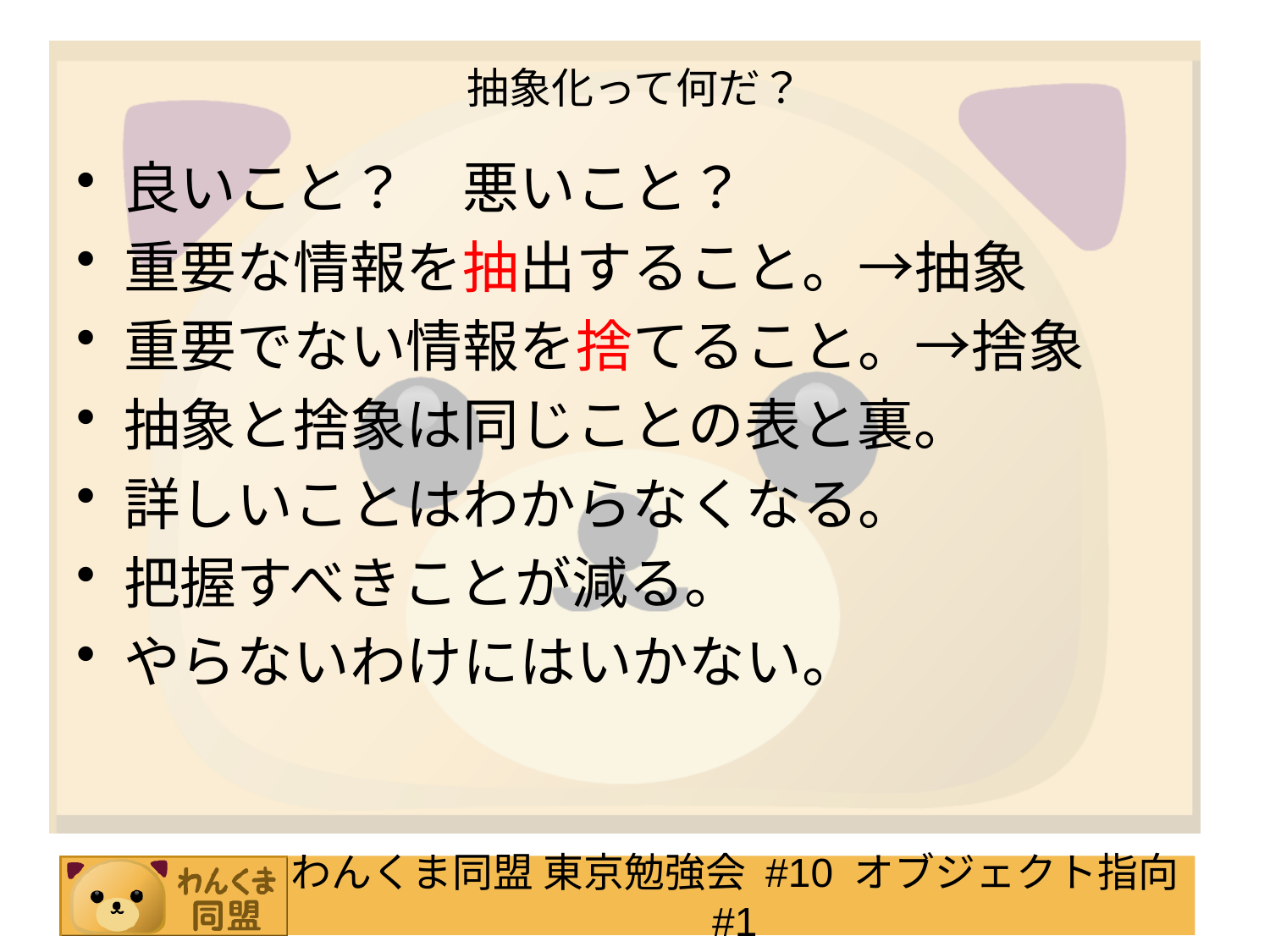

# 抽象化って何だ？
良いこと？　悪いこと？
重要な情報を抽出すること。→抽象
重要でない情報を捨てること。→捨象
抽象と捨象は同じことの表と裏。
詳しいことはわからなくなる。
把握すべきことが減る。
やらないわけにはいかない。